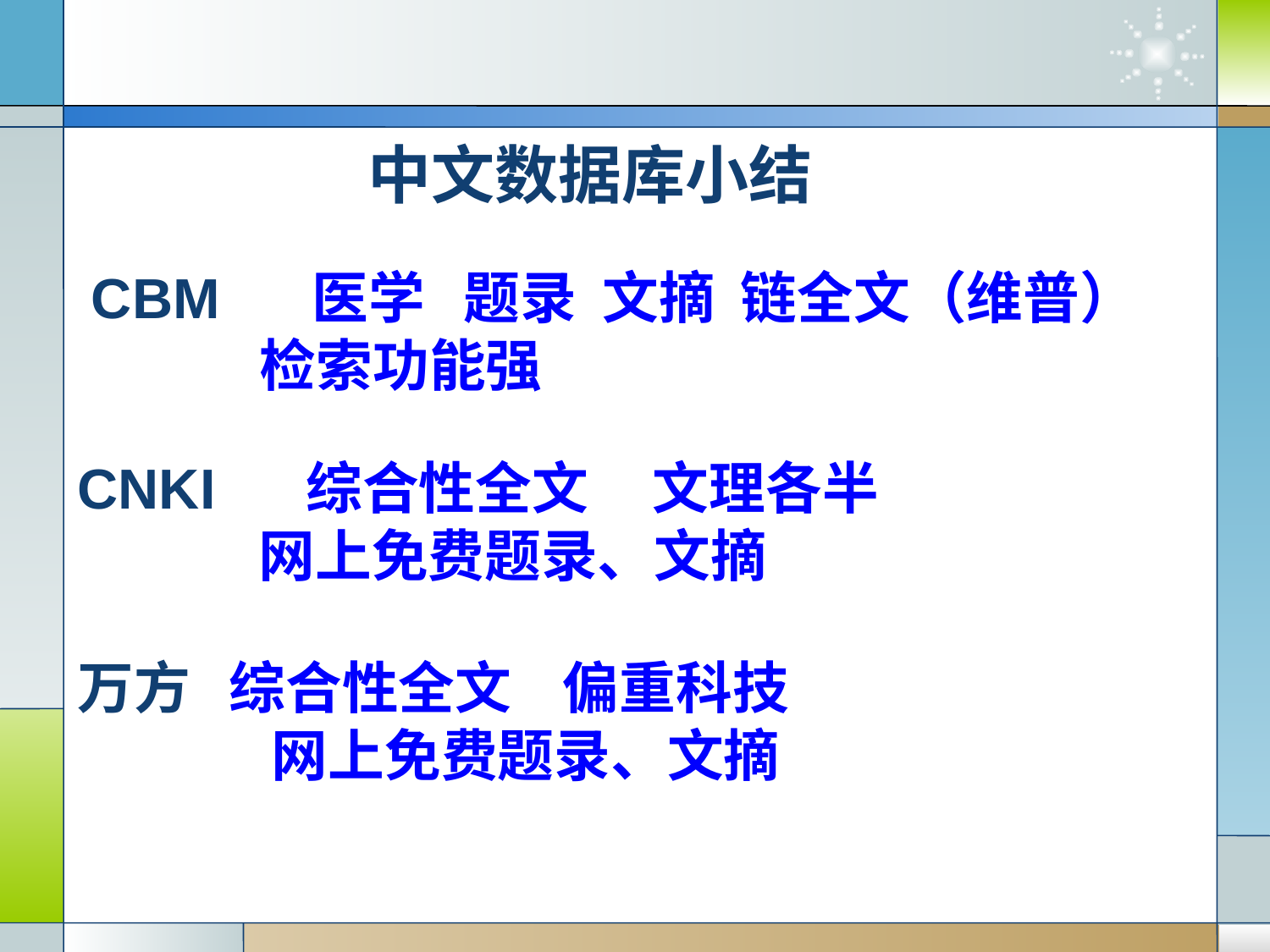

中文数据库小结
CBM     医学   题录  文摘  链全文（维普）
            检索功能强
CNKI     综合性全文     文理各半
             网上免费题录、文摘

万方   综合性全文    偏重科技
              网上免费题录、文摘